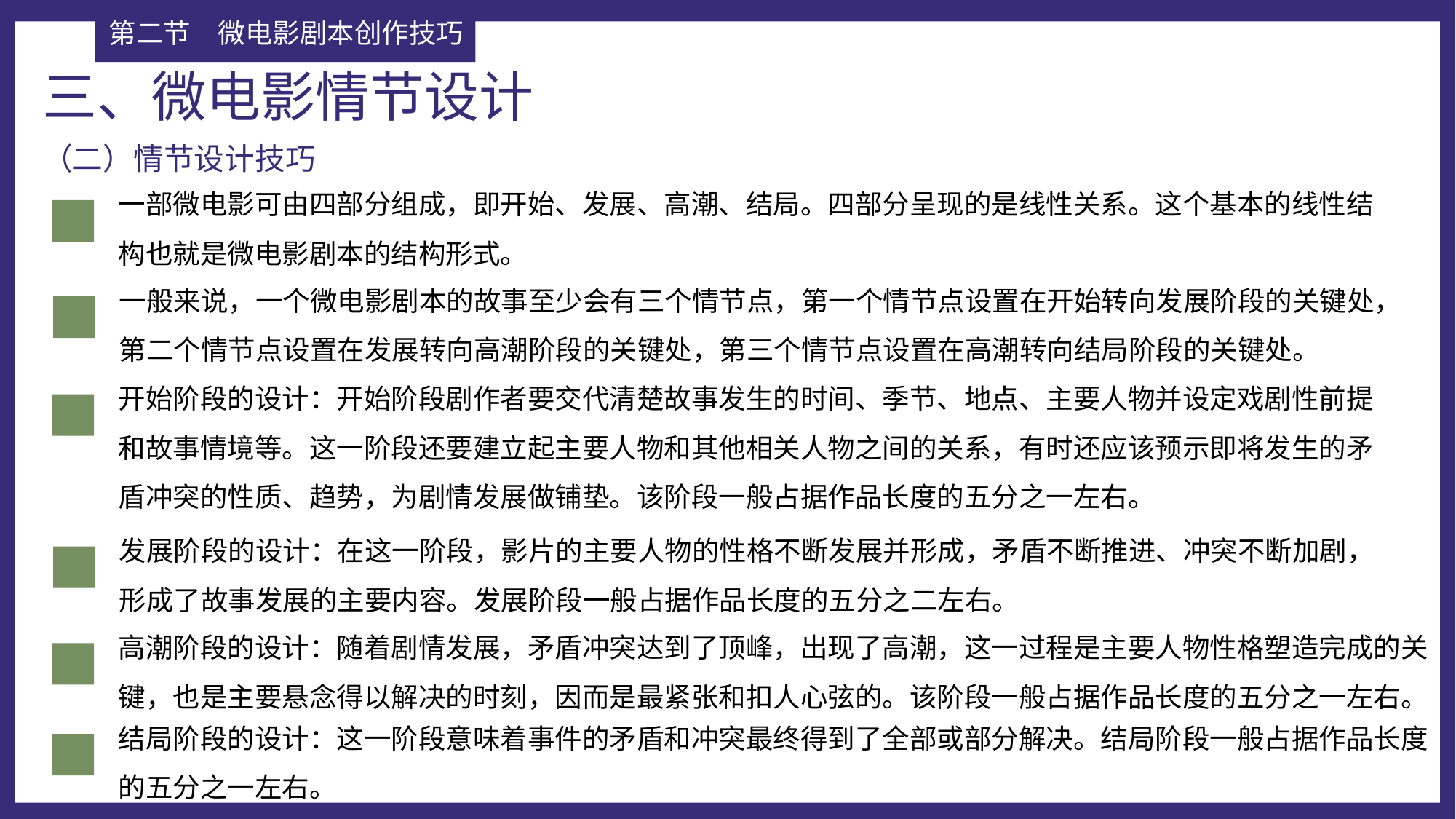

第二节	微电影剧本创作技巧
三、微电影情节设计
（二）情节设计技巧
一部微电影可由四部分组成，即开始、发展、高潮、结局。四部分呈现的是线性关系。这个基本的线性结构也就是微电影剧本的结构形式。

一般来说，一个微电影剧本的故事至少会有三个情节点，第一个情节点设置在开始转向发展阶段的关键处，第二个情节点设置在发展转向高潮阶段的关键处，第三个情节点设置在高潮转向结局阶段的关键处。

开始阶段的设计：开始阶段剧作者要交代清楚故事发生的时间、季节、地点、主要人物并设定戏剧性前提和故事情境等。这一阶段还要建立起主要人物和其他相关人物之间的关系，有时还应该预示即将发生的矛盾冲突的性质、趋势，为剧情发展做铺垫。该阶段一般占据作品长度的五分之一左右。

发展阶段的设计：在这一阶段，影片的主要人物的性格不断发展并形成，矛盾不断推进、冲突不断加剧，形成了故事发展的主要内容。发展阶段一般占据作品长度的五分之二左右。

高潮阶段的设计：随着剧情发展，矛盾冲突达到了顶峰，出现了高潮，这一过程是主要人物性格塑造完成的关键，也是主要悬念得以解决的时刻，因而是最紧张和扣人心弦的。该阶段一般占据作品长度的五分之一左右。

结局阶段的设计：这一阶段意味着事件的矛盾和冲突最终得到了全部或部分解决。结局阶段一般占据作品长度的五分之一左右。